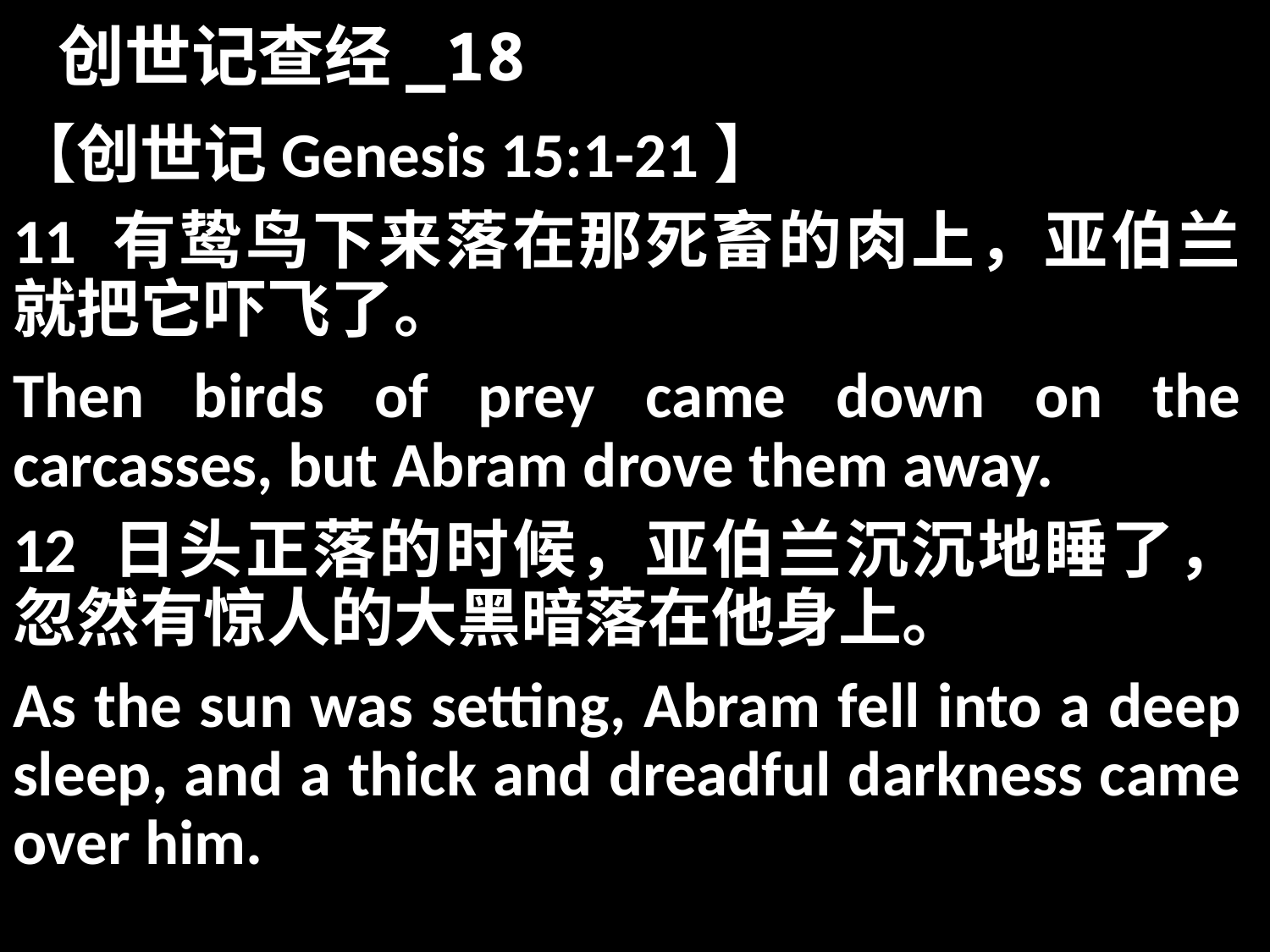

# 创世记查经_18
【创世记Genesis 15:1-21】
11 有鸷鸟下来落在那死畜的肉上，亚伯兰就把它吓飞了。
Then birds of prey came down on the carcasses, but Abram drove them away.
12 日头正落的时候，亚伯兰沉沉地睡了，忽然有惊人的大黑暗落在他身上。
As the sun was setting, Abram fell into a deep sleep, and a thick and dreadful darkness came over him.